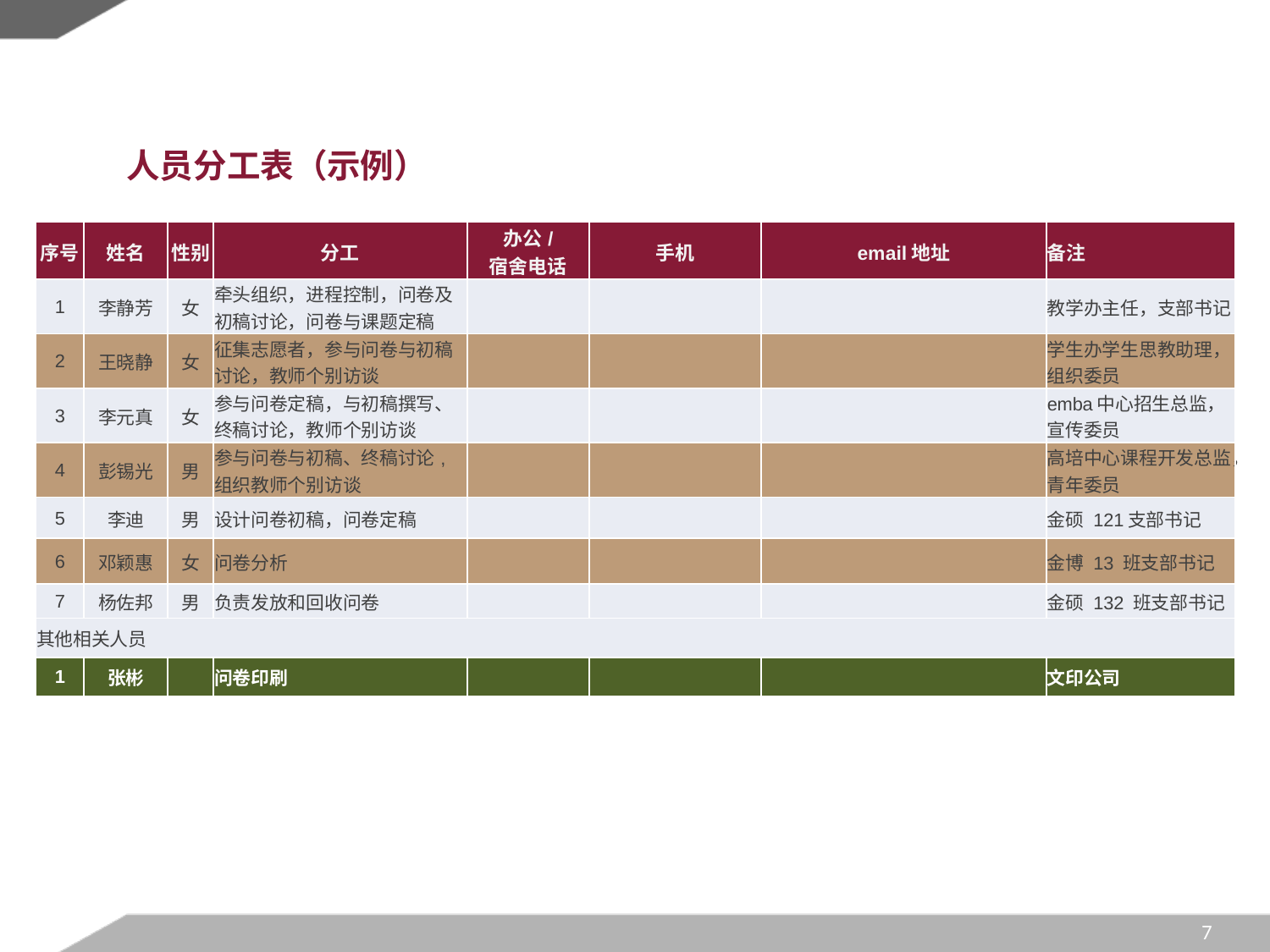

# 人员分工表（示例）
| 序号 | 姓名 | 性别 | 分工 | 办公/ 宿舍电话 | 手机 | email地址 | 备注 |
| --- | --- | --- | --- | --- | --- | --- | --- |
| 1 | 李静芳 | 女 | 牵头组织，进程控制，问卷及初稿讨论，问卷与课题定稿 |  |  |  | 教学办主任，支部书记 |
| 2 | 王晓静 | 女 | 征集志愿者，参与问卷与初稿讨论，教师个别访谈 |  |  |  | 学生办学生思教助理，组织委员 |
| 3 | 李元真 | 女 | 参与问卷定稿，与初稿撰写、终稿讨论，教师个别访谈 |  |  |  | emba中心招生总监，宣传委员 |
| 4 | 彭锡光 | 男 | 参与问卷与初稿、终稿讨论,组织教师个别访谈 |  |  |  | 高培中心课程开发总监，青年委员 |
| 5 | 李迪 | 男 | 设计问卷初稿，问卷定稿 |  |  |  | 金硕 121支部书记 |
| 6 | 邓颖惠 | 女 | 问卷分析 |  |  |  | 金博 13 班支部书记 |
| 7 | 杨佐邦 | 男 | 负责发放和回收问卷 |  |  |  | 金硕 132 班支部书记 |
| 其他相关人员 |  |  |  |  |  |  |  |
| 1 | 张彬 |  | 问卷印刷 |  |  |  | 文印公司 |
7